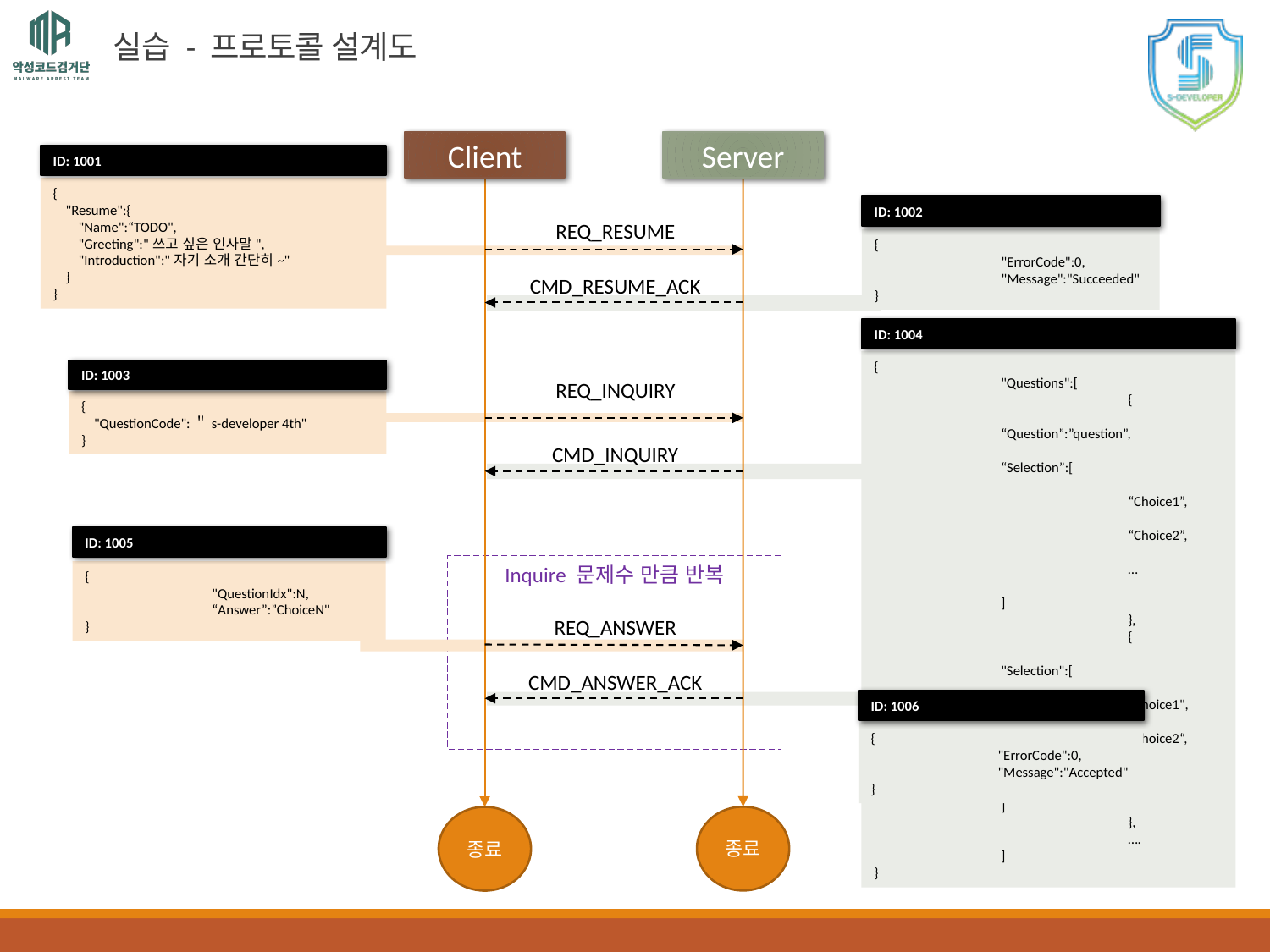

# 실습 - 프로토콜 설계도
Server
Client
ID: 1001
{
    "Resume":{
        "Name":“TODO",
        "Greeting":"쓰고 싶은 인사말",
        "Introduction":"자기 소개 간단히~"
    }
}
ID: 1002
REQ_RESUME
{
	"ErrorCode":0,
	"Message":"Succeeded"
}

CMD_RESUME_ACK

ID: 1004
{
	"Questions":[
		{
			“Question”:”question”,
			“Selection”:[
				“Choice1”,
				“Choice2”,
				…
			]
		},
		{
			"Selection":[
				"Choice1",
				"Choice2“,
				…
			]
		},
		….
	]
}
ID: 1003
REQ_INQUIRY
{
    "QuestionCode":＂s-developer 4th"
}

CMD_INQUIRY

ID: 1005
Inquire 문제수 만큼 반복
{
	"QuestionIdx":N,
	“Answer”:”ChoiceN"
}
REQ_ANSWER

CMD_ANSWER_ACK
ID: 1006

{
	"ErrorCode":0,
	"Message":"Accepted"
}
종료
종료